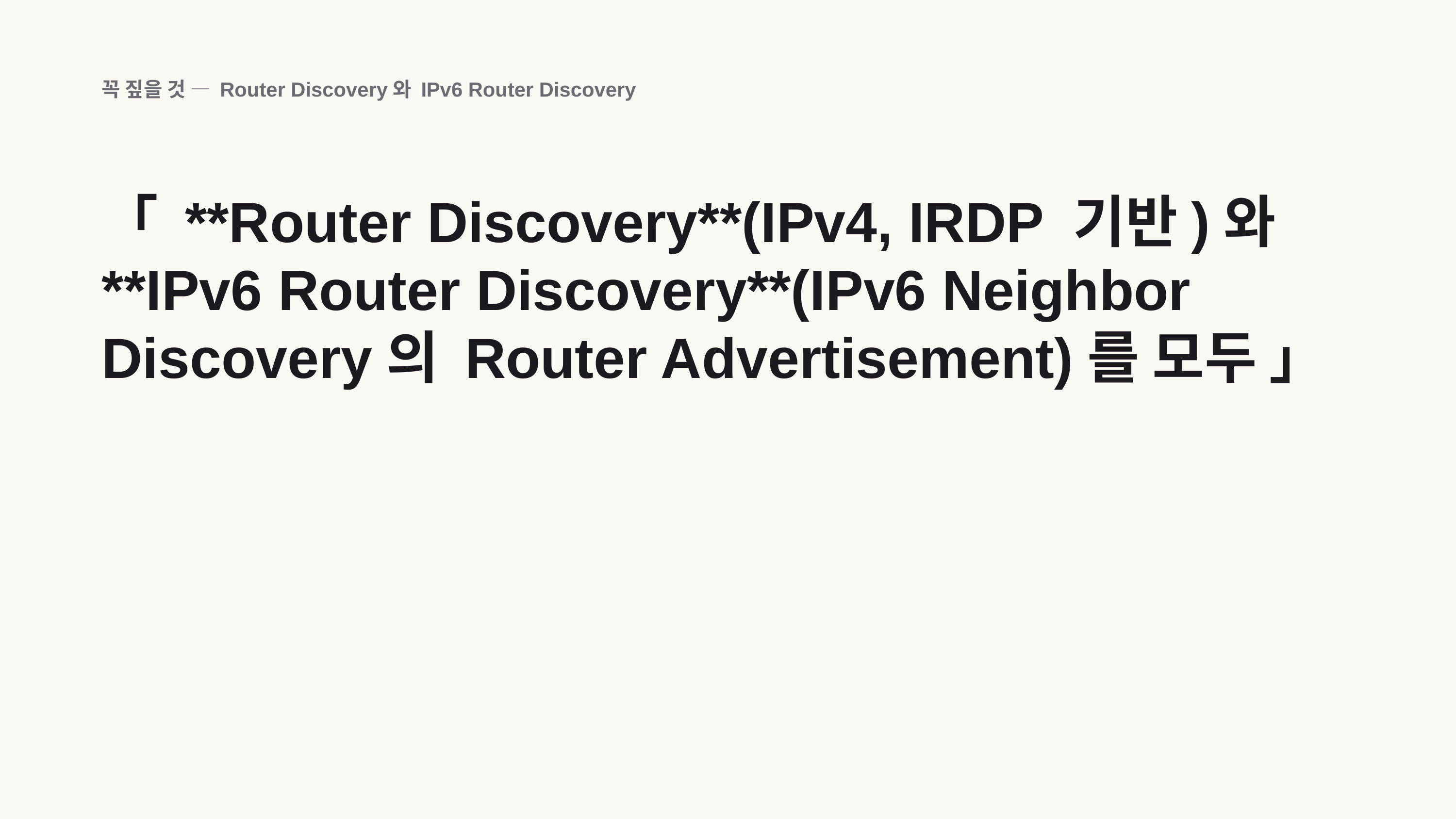

꼭 짚을 것 — Router Discovery와 IPv6 Router Discovery
「 **Router Discovery**(IPv4, IRDP 기반)와 **IPv6 Router Discovery**(IPv6 Neighbor Discovery의 Router Advertisement)를 모두 」